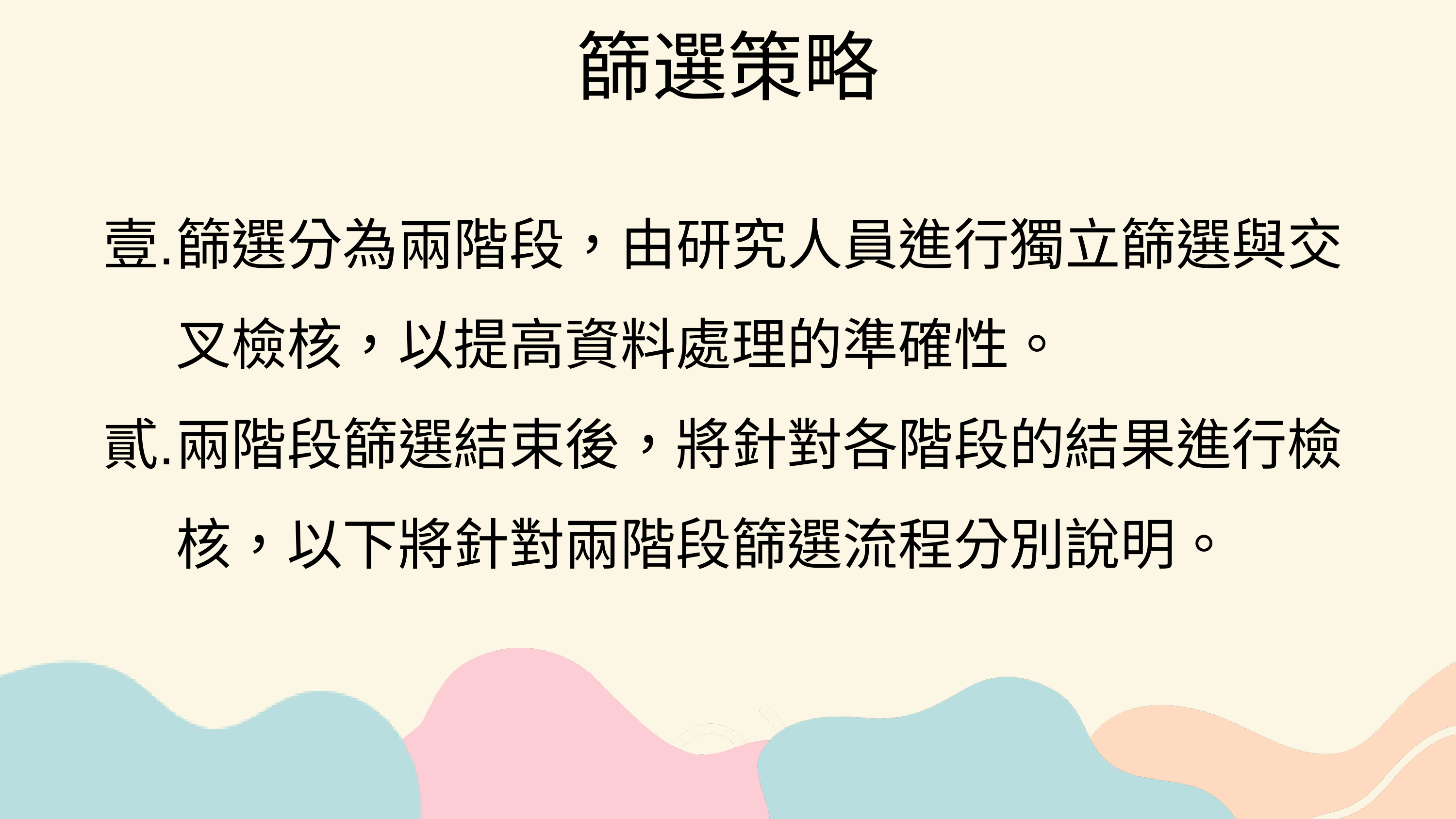

篩選策略
篩選分為兩階段，由研究人員進行獨立篩選與交叉檢核，以提高資料處理的準確性。
兩階段篩選結束後，將針對各階段的結果進行檢核，以下將針對兩階段篩選流程分別說明。